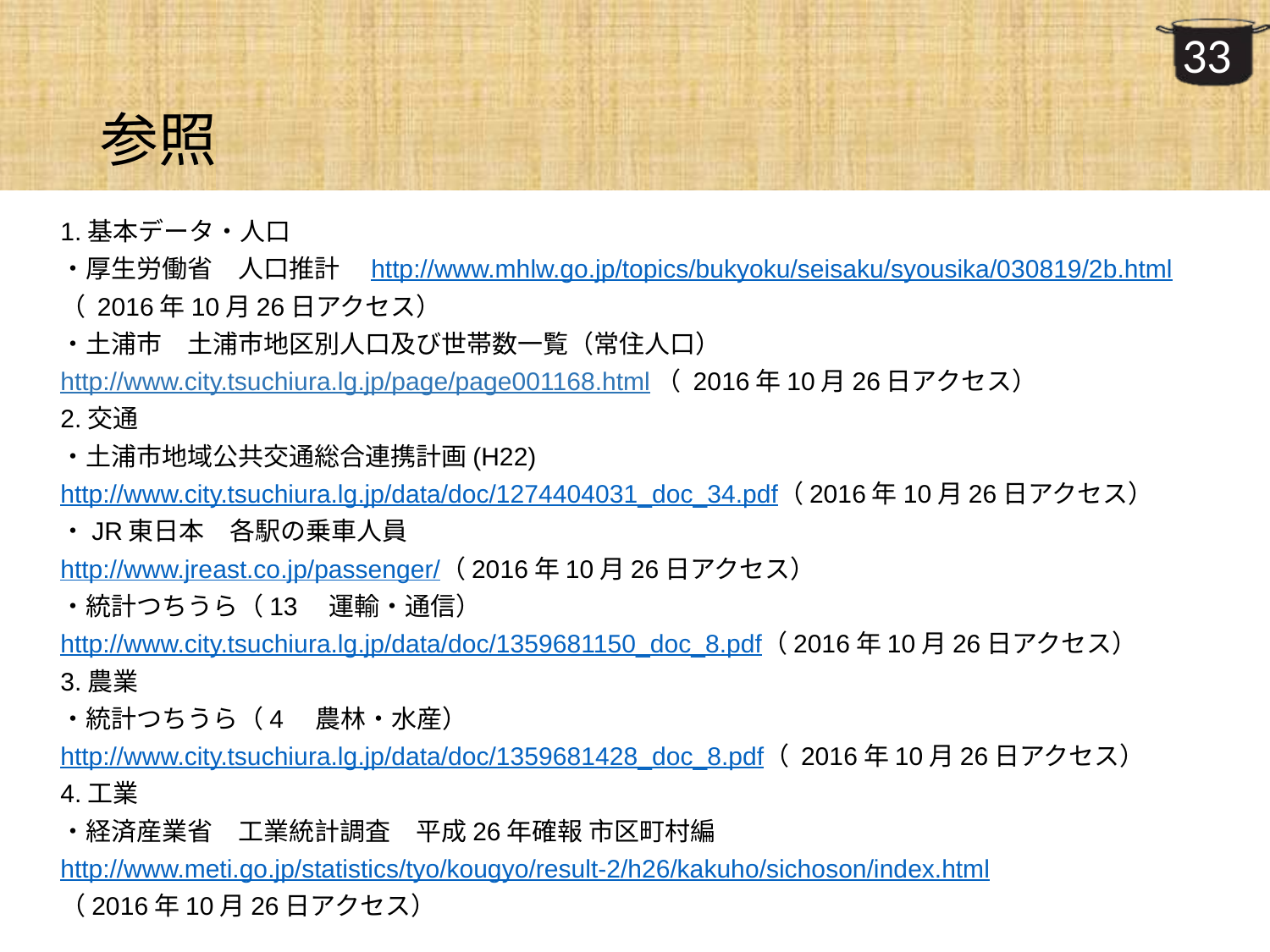

# 参照
1.基本データ・人口
・厚生労働省　人口推計　http://www.mhlw.go.jp/topics/bukyoku/seisaku/syousika/030819/2b.html
（ 2016年10月26日アクセス）
・土浦市　土浦市地区別人口及び世帯数一覧（常住人口）
http://www.city.tsuchiura.lg.jp/page/page001168.html（ 2016年10月26日アクセス）
2.交通
・土浦市地域公共交通総合連携計画(H22)
http://www.city.tsuchiura.lg.jp/data/doc/1274404031_doc_34.pdf（2016年10月26日アクセス）
・JR東日本　各駅の乗車人員
http://www.jreast.co.jp/passenger/（2016年10月26日アクセス）
・統計つちうら（13　運輸・通信）
http://www.city.tsuchiura.lg.jp/data/doc/1359681150_doc_8.pdf（2016年10月26日アクセス）
3.農業
・統計つちうら（4　農林・水産）
http://www.city.tsuchiura.lg.jp/data/doc/1359681428_doc_8.pdf（ 2016年10月26日アクセス）
4.工業
・経済産業省　工業統計調査　平成26年確報 市区町村編
http://www.meti.go.jp/statistics/tyo/kougyo/result-2/h26/kakuho/sichoson/index.html
（2016年10月26日アクセス）